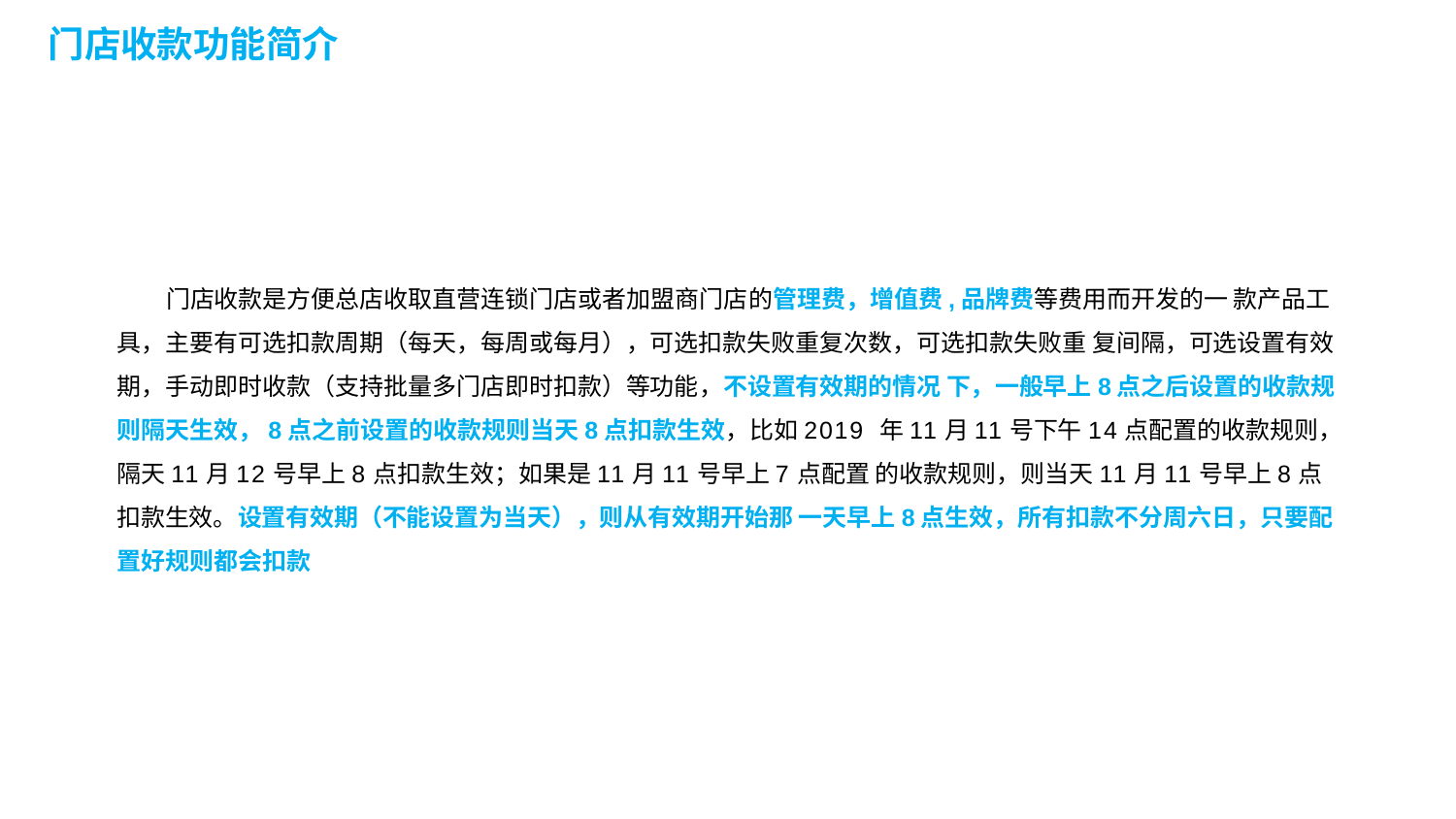

# 门店收款功能简介
门店收款是方便总店收取直营连锁门店或者加盟商门店的管理费，增值费,品牌费等费用而开发的一 款产品工具，主要有可选扣款周期（每天，每周或每月），可选扣款失败重复次数，可选扣款失败重 复间隔，可选设置有效期，手动即时收款（支持批量多门店即时扣款）等功能，不设置有效期的情况 下，一般早上8点之后设置的收款规则隔天生效，8点之前设置的收款规则当天8点扣款生效，比如2019 年11月11号下午14点配置的收款规则，隔天11月12号早上8点扣款生效；如果是11月11号早上7点配置 的收款规则，则当天11月11号早上8点扣款生效。设置有效期（不能设置为当天），则从有效期开始那 一天早上8点生效，所有扣款不分周六日，只要配置好规则都会扣款